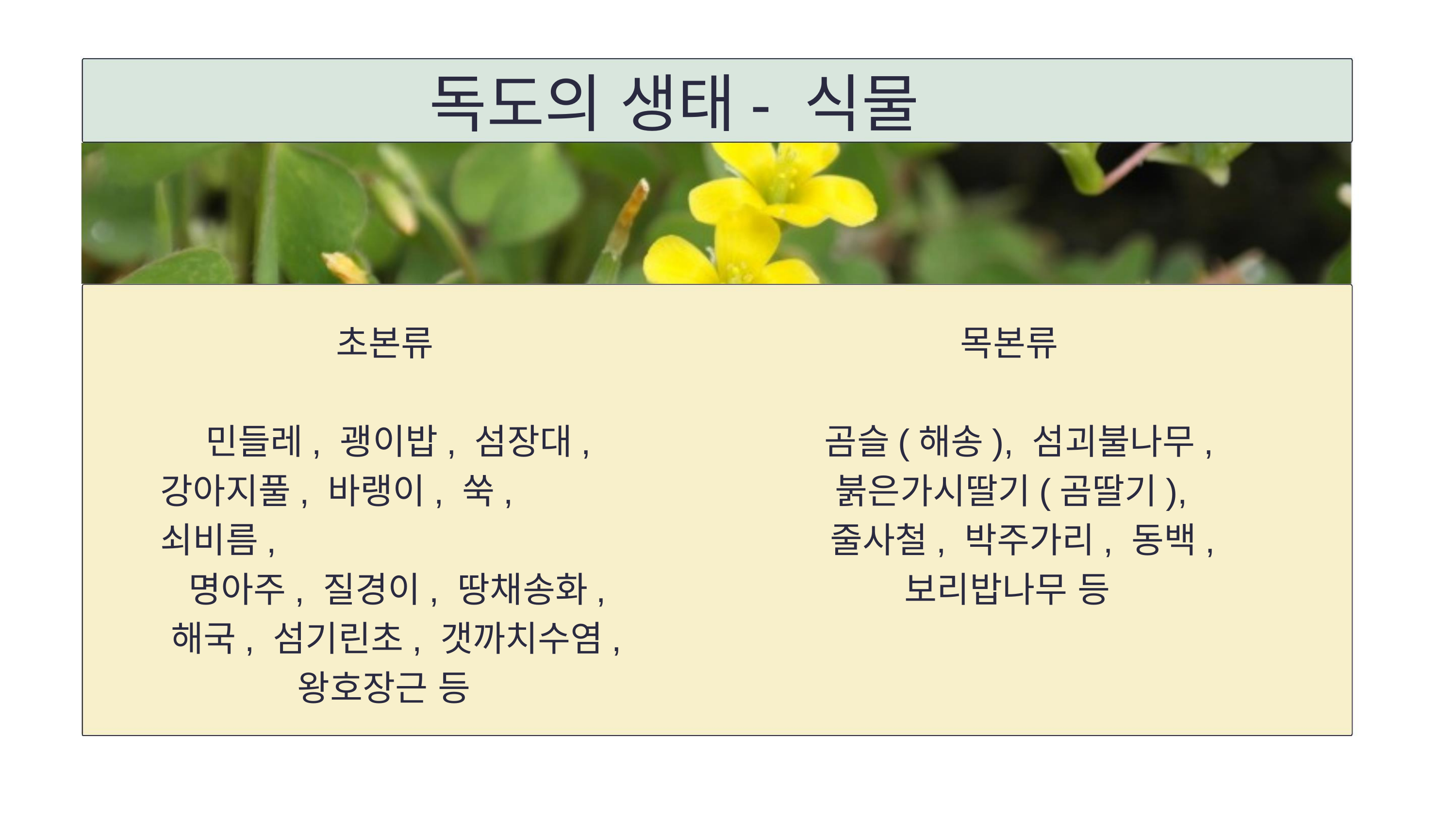

독도의 생태- 식물
초본류
목본류
민들레, 괭이밥, 섬장대,
강아지풀, 바랭이, 쑥, 쇠비름,
명아주, 질경이, 땅채송화,
해국, 섬기린초, 갯까치수염,
왕호장근 등
곰슬(해송), 섬괴불나무,
붉은가시딸기(곰딸기),
줄사철, 박주가리, 동백,
보리밥나무 등